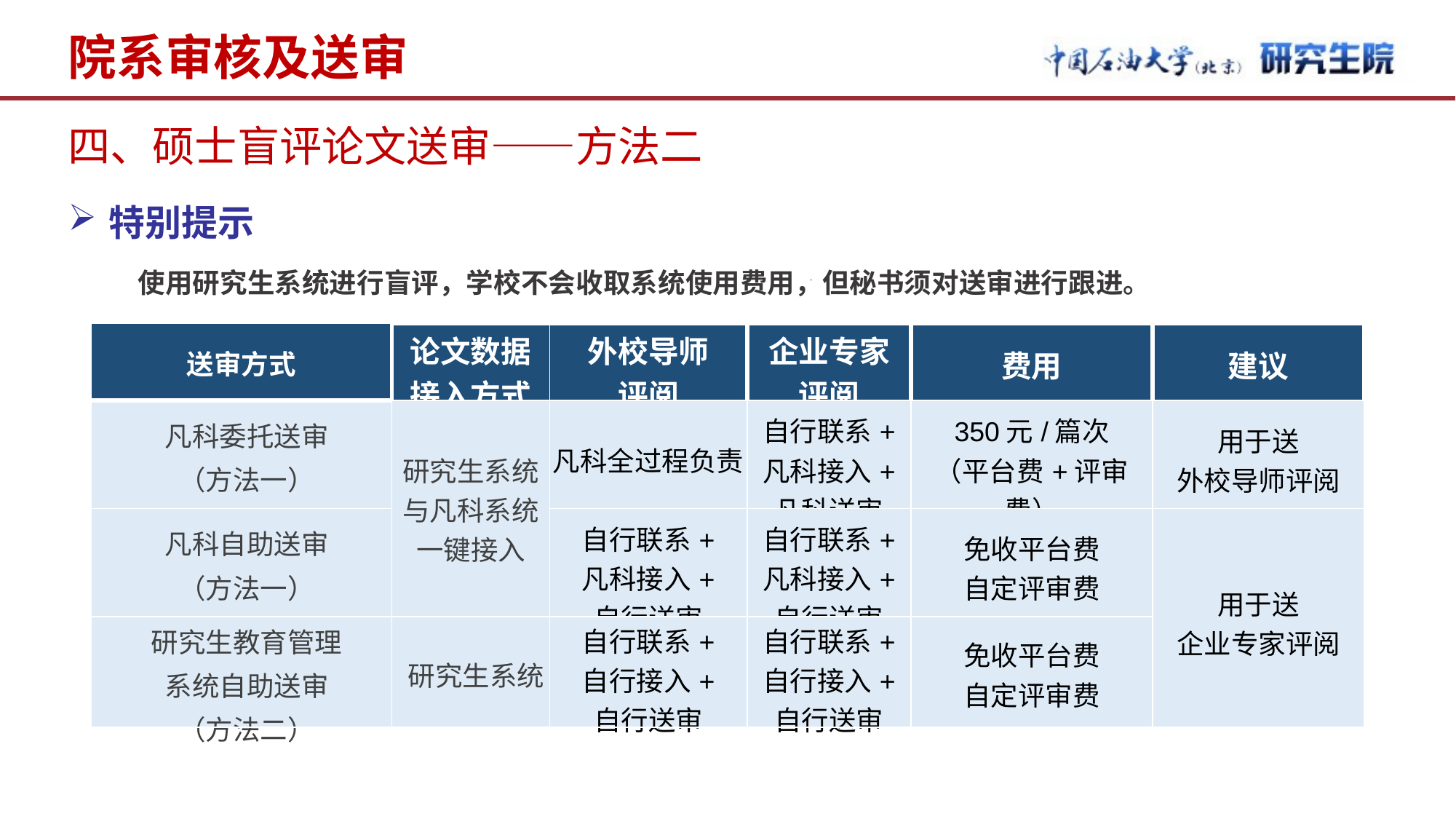

# 院系审核及送审
四、硕士盲评论文送审——方法二
特别提示
使用研究生系统进行盲评，学校不会收取系统使用费用，但秘书须对送审进行跟进。

| 送审方式 | 论文数据 接入方式 | 外校导师 评阅 | 企业专家 评阅 | 费用 | 建议 |
| --- | --- | --- | --- | --- | --- |
| 凡科委托送审 （方法一） | 研究生系统与凡科系统一键接入 | 凡科全过程负责 | 自行联系+ 凡科接入+ 凡科送审 | 350元/篇次 （平台费+评审费） | 用于送 外校导师评阅 |
| 凡科自助送审 （方法一） |  | 自行联系+ 凡科接入+ 自行送审 | 自行联系+ 凡科接入+ 自行送审 | 免收平台费 自定评审费 | 用于送 企业专家评阅 |
| 研究生教育管理 系统自助送审 （方法二） | 研究生系统 | 自行联系+ 自行接入+ 自行送审 | 自行联系+ 自行接入+ 自行送审 | 免收平台费 自定评审费 |  |